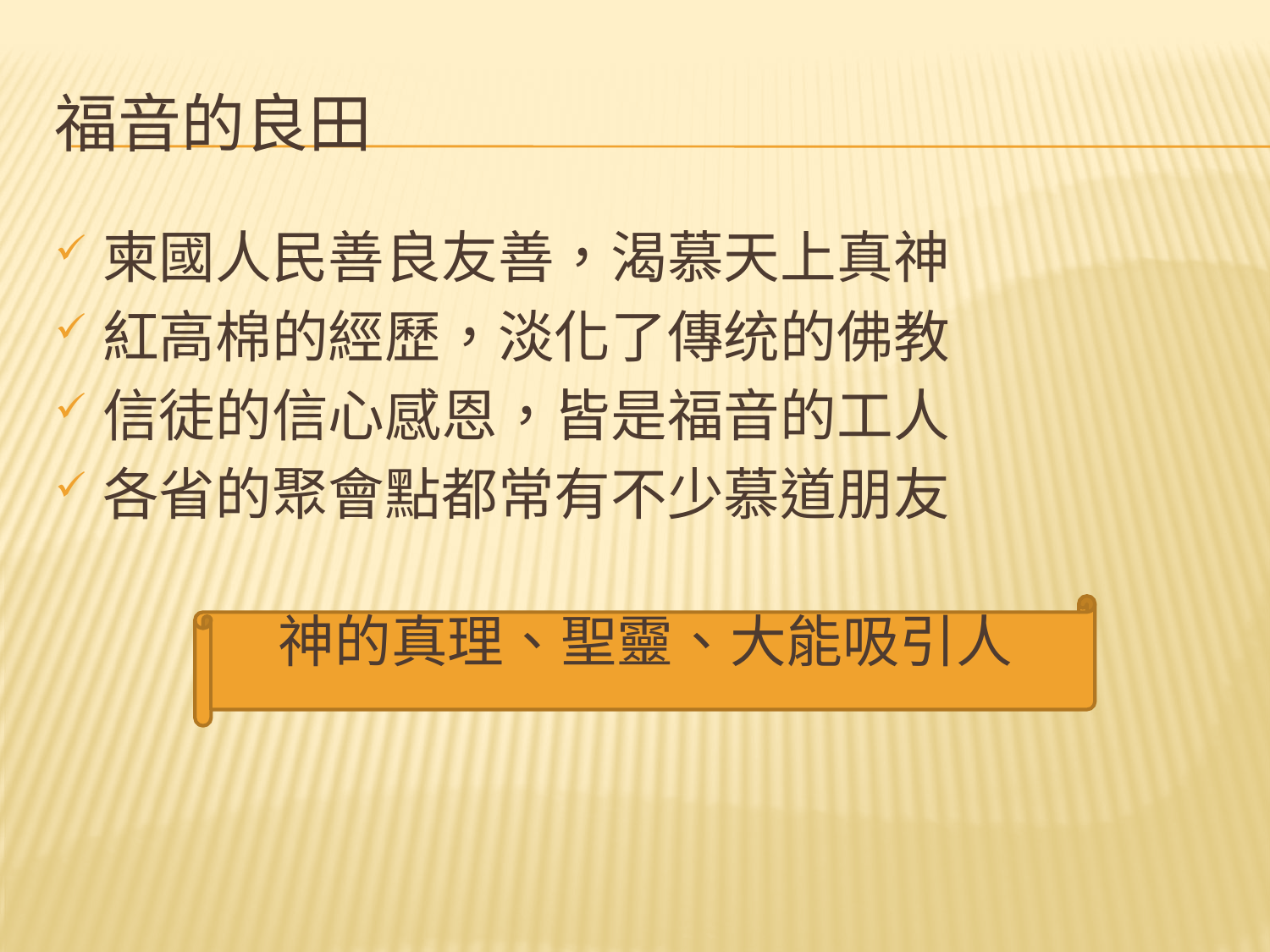

# 福音的良田
柬國人民善良友善，渴慕天上真神
紅高棉的經歷，淡化了傳统的佛教
信徒的信心感恩，皆是福音的工人
各省的聚會點都常有不少慕道朋友
神的真理、聖靈、大能吸引人